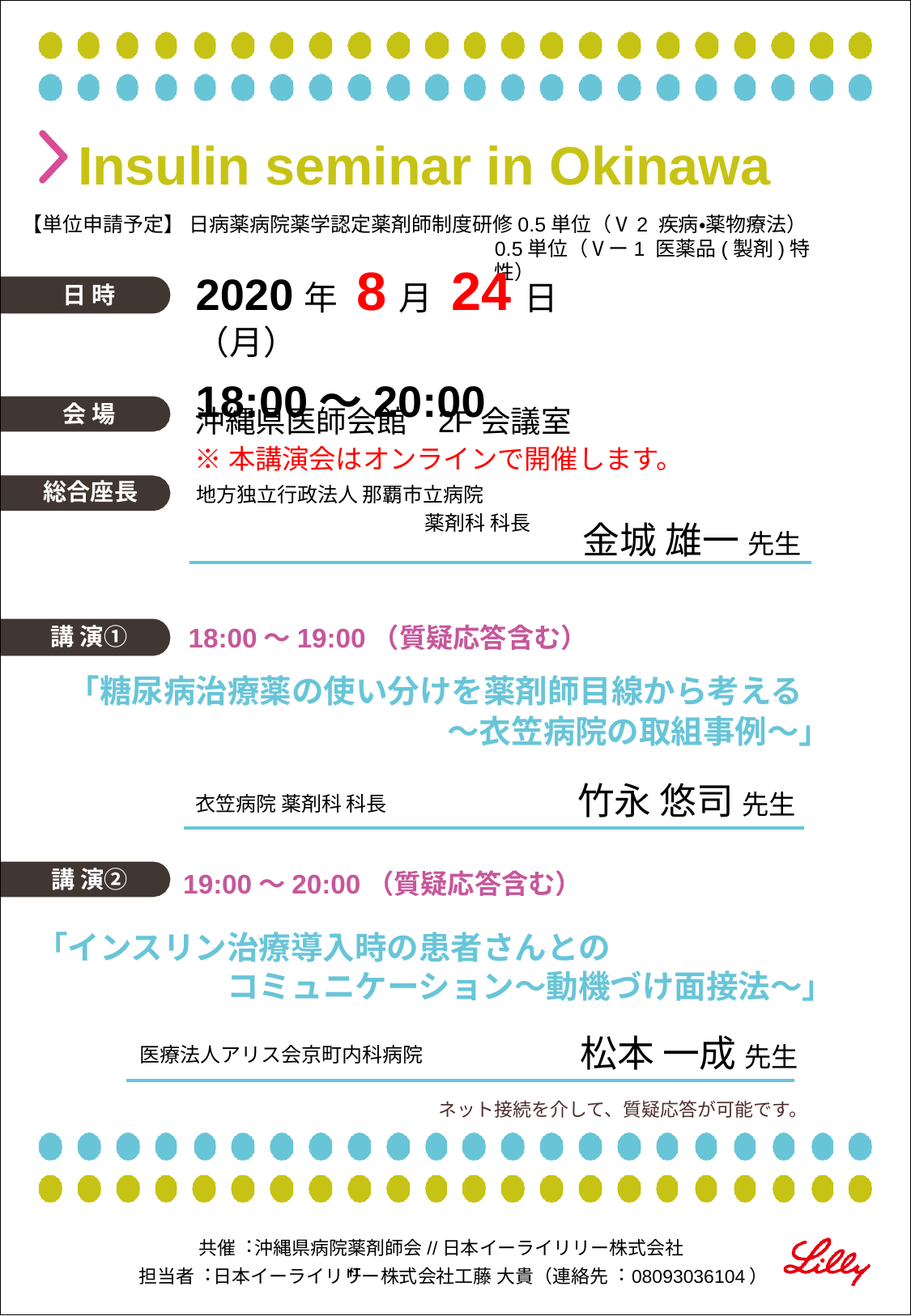

# Insulin seminar in Okinawa

【単位申請予定】 ⽇病薬病院薬学認定薬剤師制度研修0.5単位（Ⅴ­2 疾病・薬物療法）
0.5単位（Ⅴー1 医薬品(製剤)特性）
2020年 8⽉ 24⽇（月）
18:00〜20:00

⽇ 時

沖縄県医師会館	2F会議室
※本講演会はオンラインで開催します。
地⽅独⽴⾏政法⼈ 那覇市⽴病院
会 場

総合座⻑
薬剤科 科⻑
⾦城 雄⼀ 先⽣

18:00〜19:00（質疑応答含む）
講 演①
「糖尿病治療薬の使い分けを薬剤師⽬線から考える
〜⾐笠病院の取組事例〜」
⽵永 悠司 先⽣
⾐笠病院 薬剤科 科⻑

講 演②
19:00〜20:00（質疑応答含む）
「インスリン治療導⼊時の患者さんとの
コミュニケーション〜動機づけ⾯接法〜」
松本 ⼀成 先⽣
医療法人アリス会京町内科病院

ネット接続を介して、質疑応答が可能です。

共催︓沖縄県病院薬剤師会//⽇本イーライリリー株式会社
担当者︓⽇本イーライリリー株式会社⼯藤 ⼤貴（連絡先︓080­9303­6104）

主催︓⽇本イーライリリー株式会社